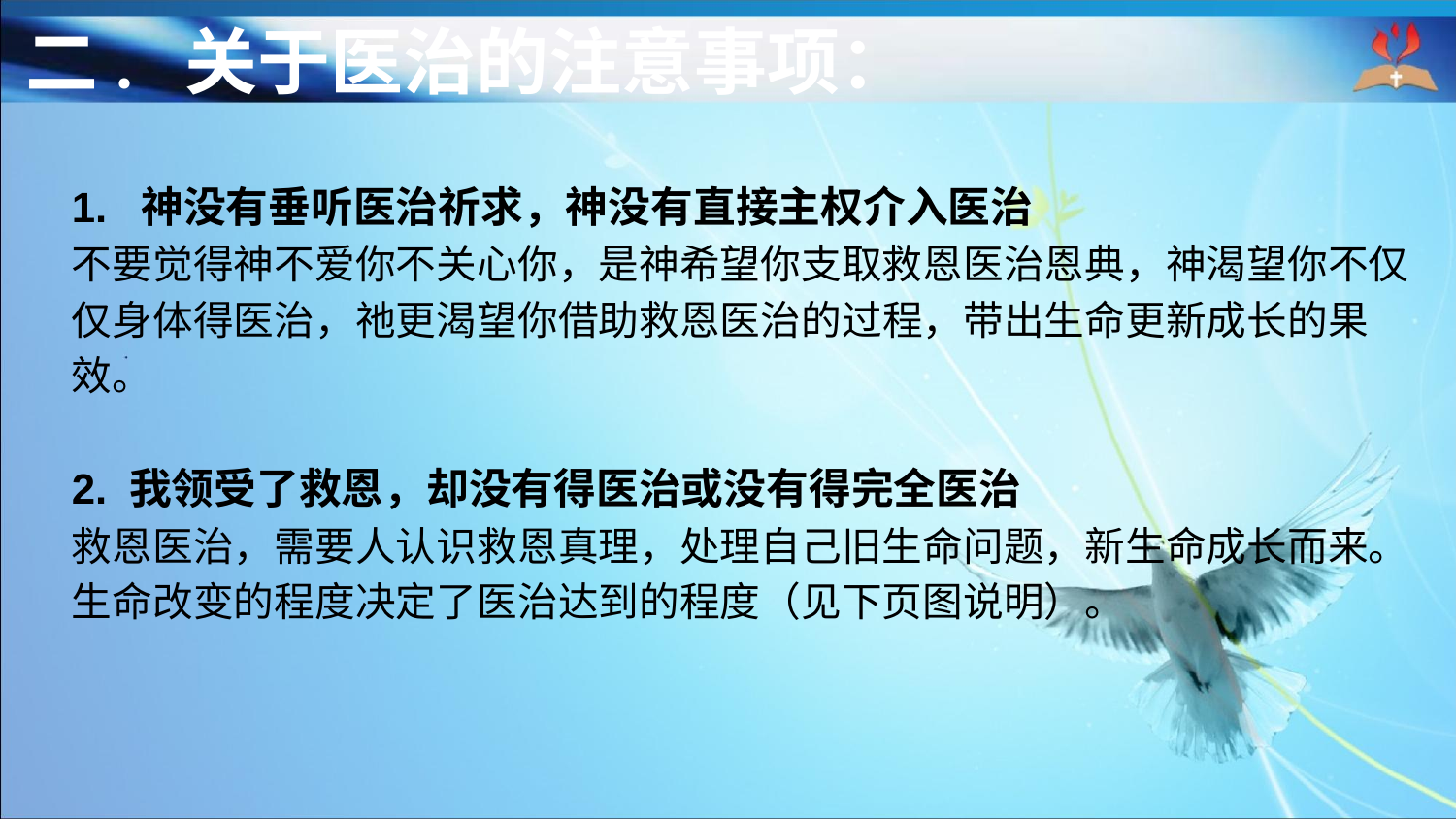

二.  关于医治的注意事项：

1.  神没有垂听医治祈求，神没有直接主权介入医治
不要觉得神不爱你不关心你，是神希望你支取救恩医治恩典，神渴望你不仅仅身体得医治，祂更渴望你借助救恩医治的过程，带出生命更新成长的果效。

2. 我领受了救恩，却没有得医治或没有得完全医治
救恩医治，需要人认识救恩真理，处理自己旧生命问题，新生命成长而来。生命改变的程度决定了医治达到的程度（见下页图说明）。